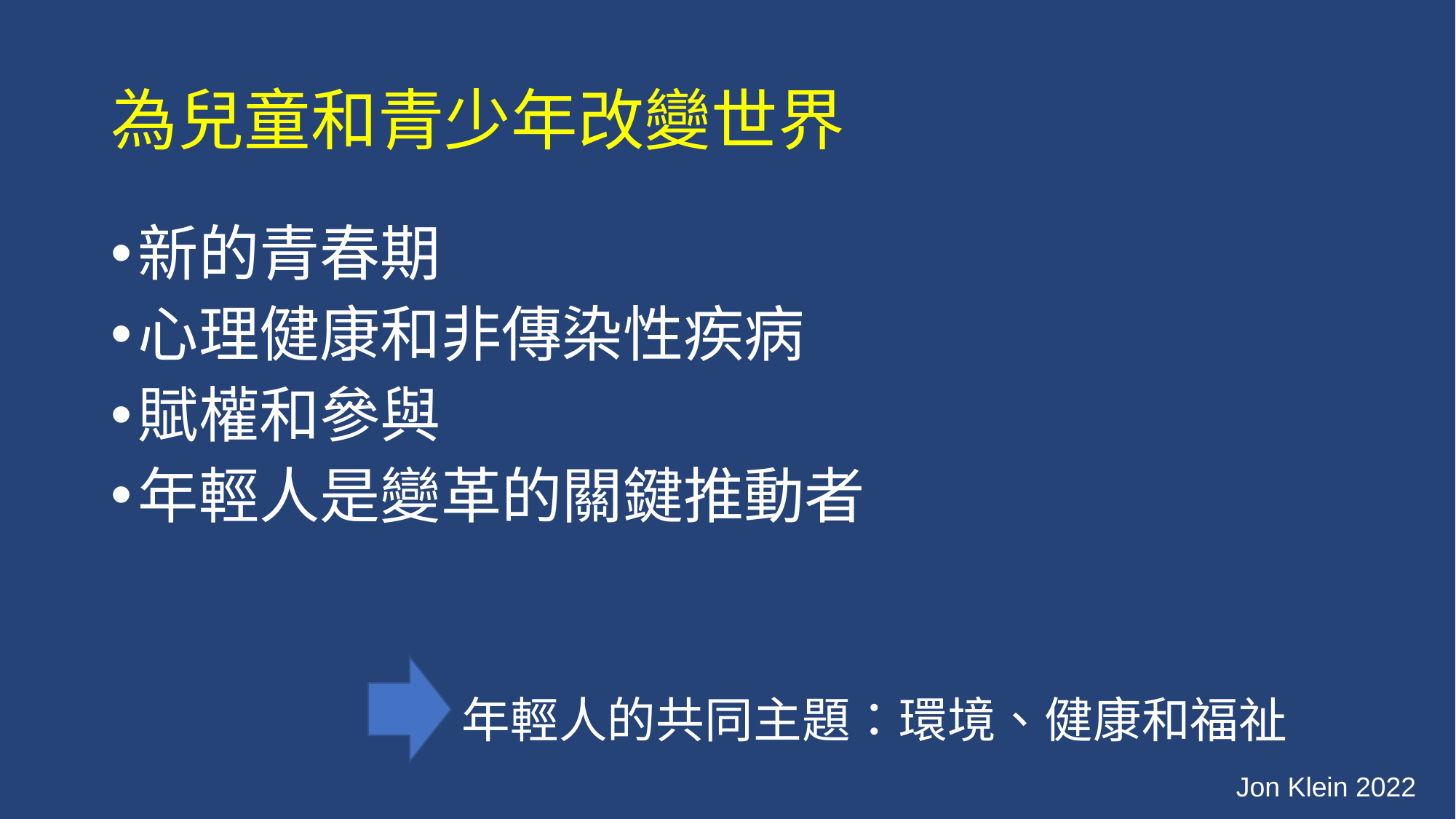

# 為兒童和青少年改變世界
新的青春期
心理健康和非傳染性疾病
賦權和參與
年輕人是變革的關鍵推動者

年輕人的共同主題：環境、健康和福祉
Jon Klein 2022